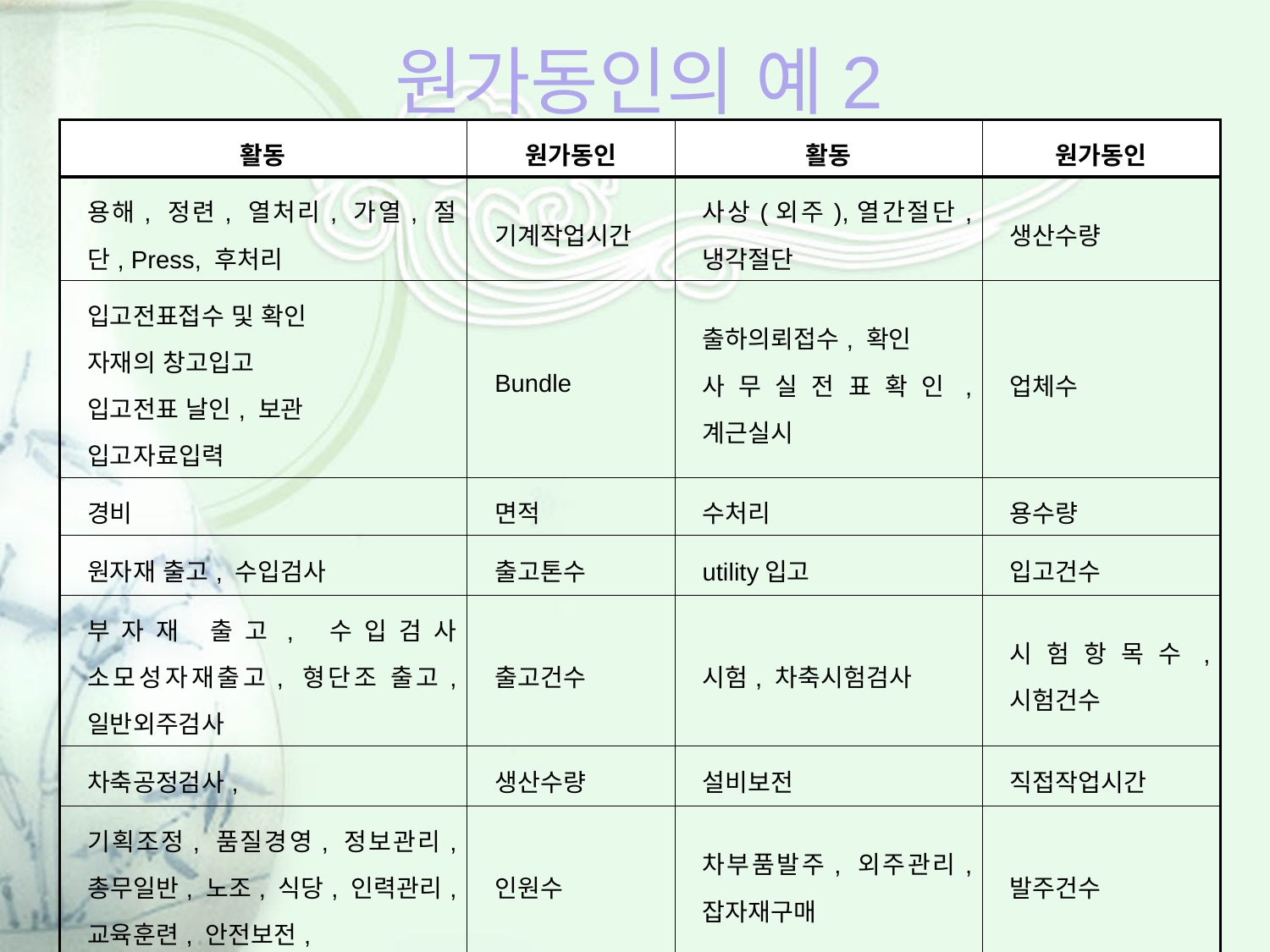

# 원가동인의 예2
| 활동 | 원가동인 | 활동 | 원가동인 |
| --- | --- | --- | --- |
| 용해, 정련, 열처리, 가열, 절단, Press, 후처리 | 기계작업시간 | 사상(외주),열간절단, 냉각절단 | 생산수량 |
| 입고전표접수 및 확인 자재의 창고입고 입고전표 날인, 보관 입고자료입력 | Bundle | 출하의뢰접수, 확인 사무실전표확인, 계근실시 | 업체수 |
| 경비 | 면적 | 수처리 | 용수량 |
| 원자재 출고, 수입검사 | 출고톤수 | utility입고 | 입고건수 |
| 부자재 출고, 수입검사 소모성자재출고, 형단조 출고, 일반외주검사 | 출고건수 | 시험, 차축시험검사 | 시험항목수, 시험건수 |
| 차축공정검사, | 생산수량 | 설비보전 | 직접작업시간 |
| 기획조정, 품질경영, 정보관리, 총무일반, 노조, 식당, 인력관리, 교육훈련, 안전보전, | 인원수 | 차부품발주, 외주관리, 잡자재구매 | 발주건수 |
| 자금관리, 회계처리, 주식관리 | 생산금액 | 자산관리 | 자산취득가격 |